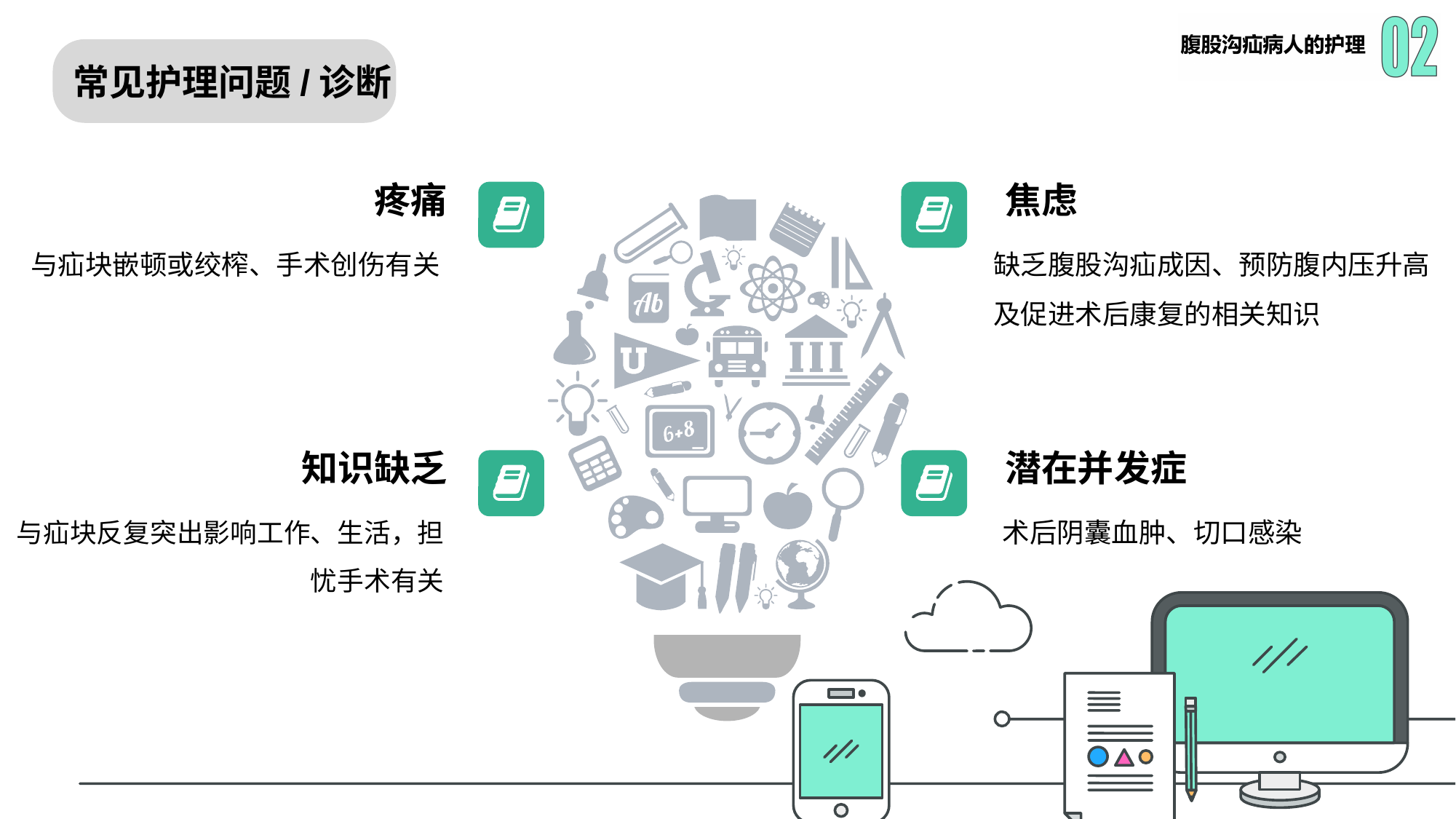

常见护理问题/诊断
疼痛
与疝块嵌顿或绞榨、手术创伤有关

焦虑

缺乏腹股沟疝成因、预防腹内压升高及促进术后康复的相关知识

知识缺乏
与疝块反复突出影响工作、生活，担忧手术有关

潜在并发症

术后阴囊血肿、切口感染